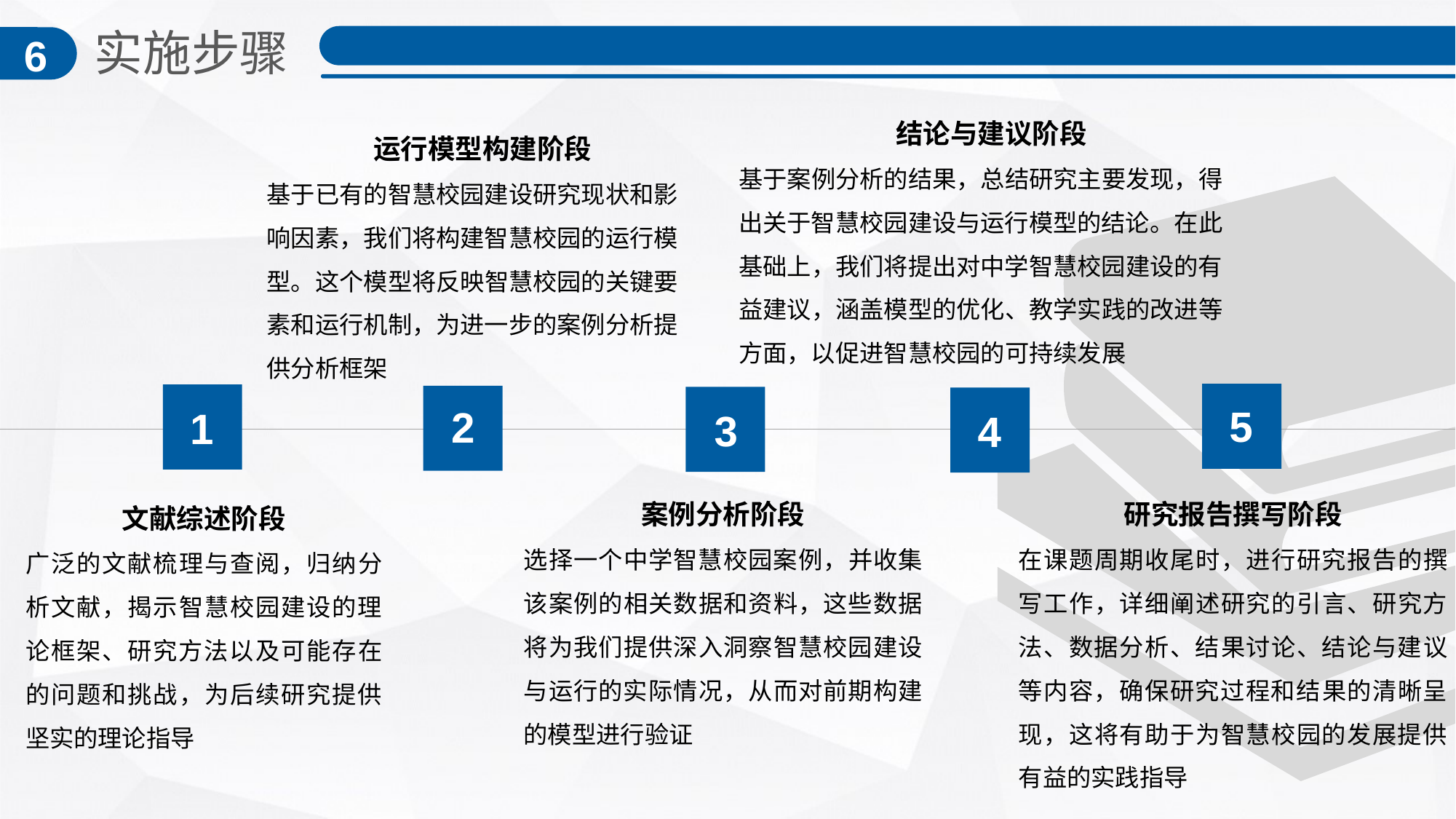

实施步骤
6

结论与建议阶段
基于案例分析的结果，总结研究主要发现，得出关于智慧校园建设与运行模型的结论。在此基础上，我们将提出对中学智慧校园建设的有益建议，涵盖模型的优化、教学实践的改进等方面，以促进智慧校园的可持续发展
运行模型构建阶段
基于已有的智慧校园建设研究现状和影响因素，我们将构建智慧校园的运行模型。这个模型将反映智慧校园的关键要素和运行机制，为进一步的案例分析提供分析框架

5

1

2

3

4
案例分析阶段
选择一个中学智慧校园案例，并收集该案例的相关数据和资料，这些数据将为我们提供深入洞察智慧校园建设与运行的实际情况，从而对前期构建的模型进行验证
研究报告撰写阶段
在课题周期收尾时，进行研究报告的撰写工作，详细阐述研究的引言、研究方法、数据分析、结果讨论、结论与建议等内容，确保研究过程和结果的清晰呈现，这将有助于为智慧校园的发展提供有益的实践指导
文献综述阶段
广泛的文献梳理与查阅，归纳分析文献，揭示智慧校园建设的理论框架、研究方法以及可能存在的问题和挑战，为后续研究提供坚实的理论指导